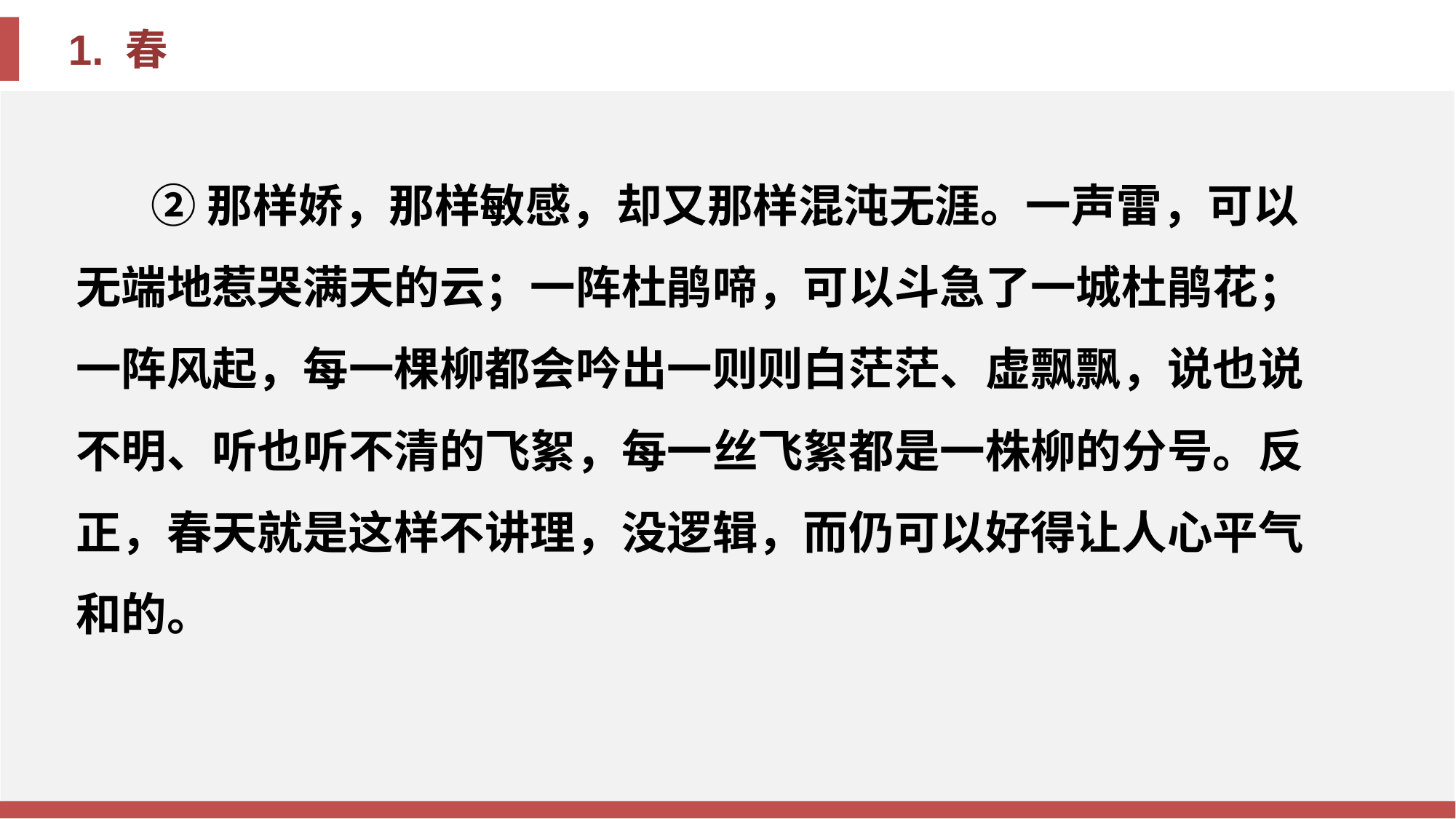

②那样娇，那样敏感，却又那样混沌无涯。一声雷，可以无端地惹哭满天的云；一阵杜鹃啼，可以斗急了一城杜鹃花；一阵风起，每一棵柳都会吟出一则则白茫茫、虚飘飘，说也说不明、听也听不清的飞絮，每一丝飞絮都是一株柳的分号。反正，春天就是这样不讲理，没逻辑，而仍可以好得让人心平气和的。